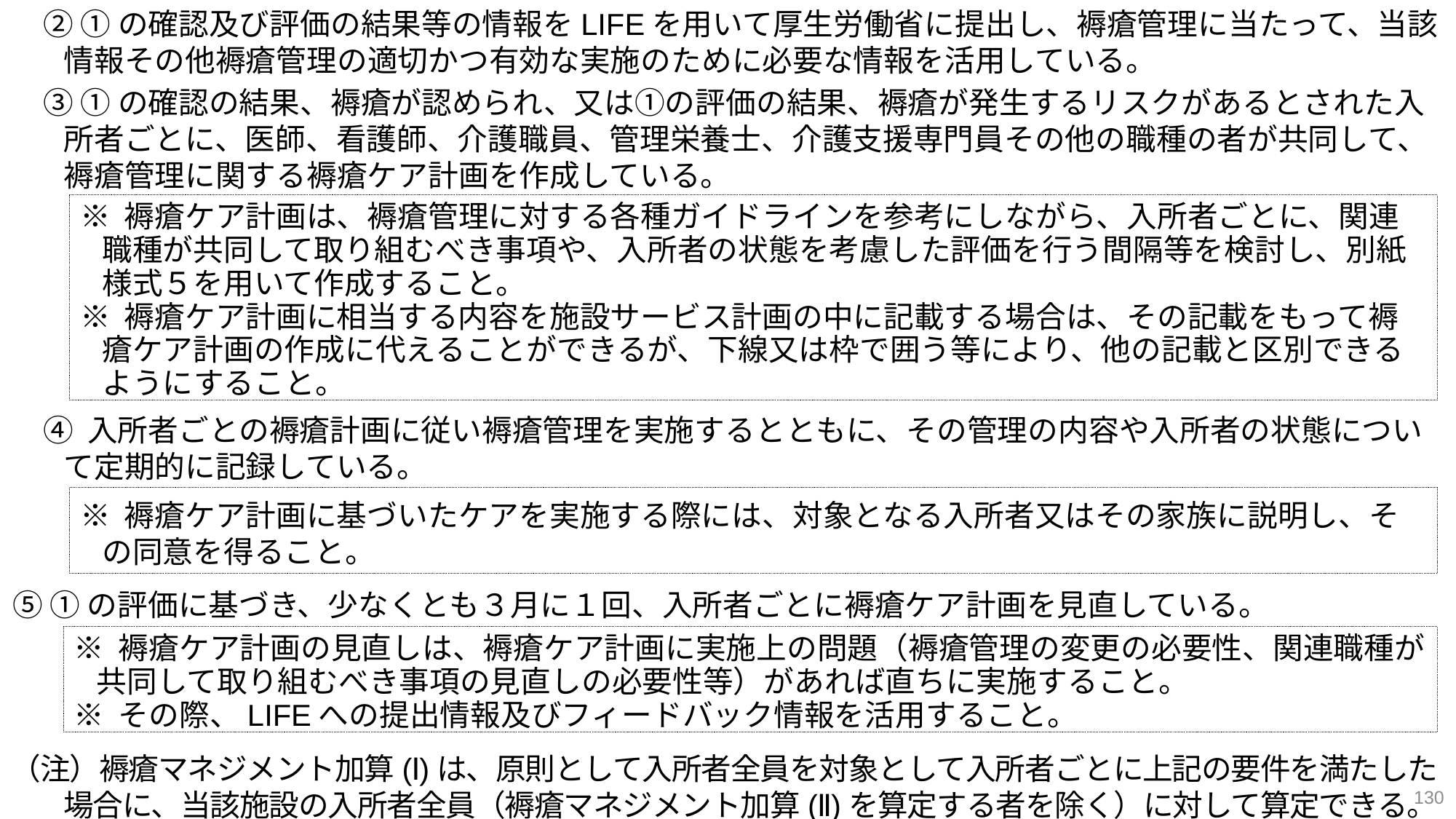

② ①の確認及び評価の結果等の情報をLIFEを用いて厚生労働省に提出し、褥瘡管理に当たって、当該情報その他褥瘡管理の適切かつ有効な実施のために必要な情報を活用している。

③ ①の確認の結果、褥瘡が認められ、又は①の評価の結果、褥瘡が発生するリスクがあるとされた入所者ごとに、医師、看護師、介護職員、管理栄養士、介護支援専門員その他の職種の者が共同して、褥瘡管理に関する褥瘡ケア計画を作成している。

④ 入所者ごとの褥瘡計画に従い褥瘡管理を実施するとともに、その管理の内容や入所者の状態について定期的に記録している。

⑤ ①の評価に基づき、少なくとも３月に１回、入所者ごとに褥瘡ケア計画を見直している。

（注）褥瘡マネジメント加算(Ⅰ)は、原則として入所者全員を対象として入所者ごとに上記の要件を満たした場合に、当該施設の入所者全員（褥瘡マネジメント加算(Ⅱ)を算定する者を除く）に対して算定できる。

※ 褥瘡ケア計画は、褥瘡管理に対する各種ガイドラインを参考にしながら、入所者ごとに、関連職種が共同して取り組むべき事項や、入所者の状態を考慮した評価を行う間隔等を検討し、別紙様式５を用いて作成すること。
※ 褥瘡ケア計画に相当する内容を施設サービス計画の中に記載する場合は、その記載をもって褥瘡ケア計画の作成に代えることができるが、下線又は枠で囲う等により、他の記載と区別できるようにすること。
※ 褥瘡ケア計画に基づいたケアを実施する際には、対象となる入所者又はその家族に説明し、その同意を得ること。
※ 褥瘡ケア計画の見直しは、褥瘡ケア計画に実施上の問題（褥瘡管理の変更の必要性、関連職種が共同して取り組むべき事項の見直しの必要性等）があれば直ちに実施すること。
※ その際、LIFEへの提出情報及びフィードバック情報を活用すること。
130